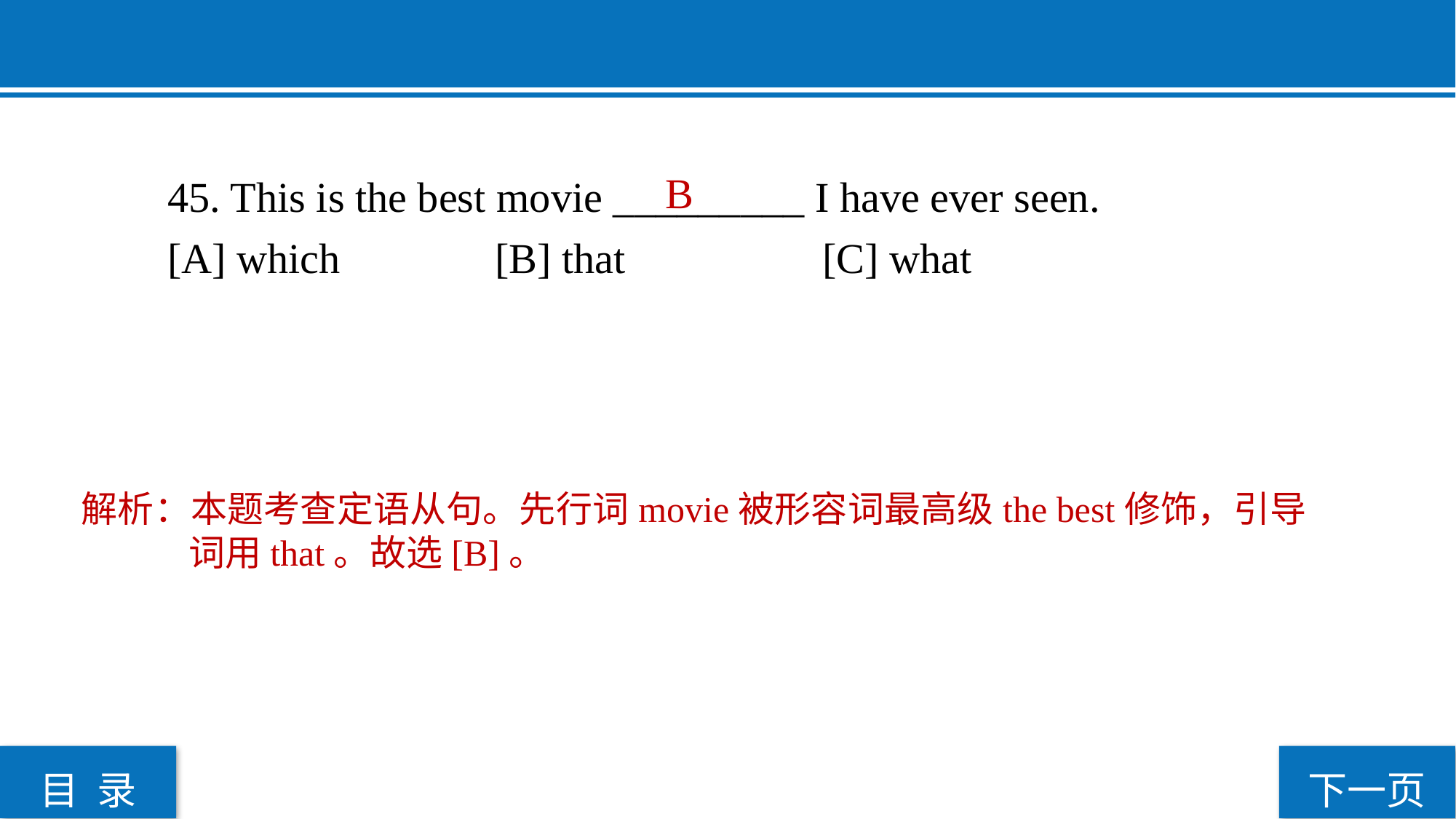

45. This is the best movie _________ I have ever seen.
[A] which 		[B] that 		[C] what
B
解析：本题考查定语从句。先行词movie被形容词最高级the best修饰，引导词用that。故选[B]。